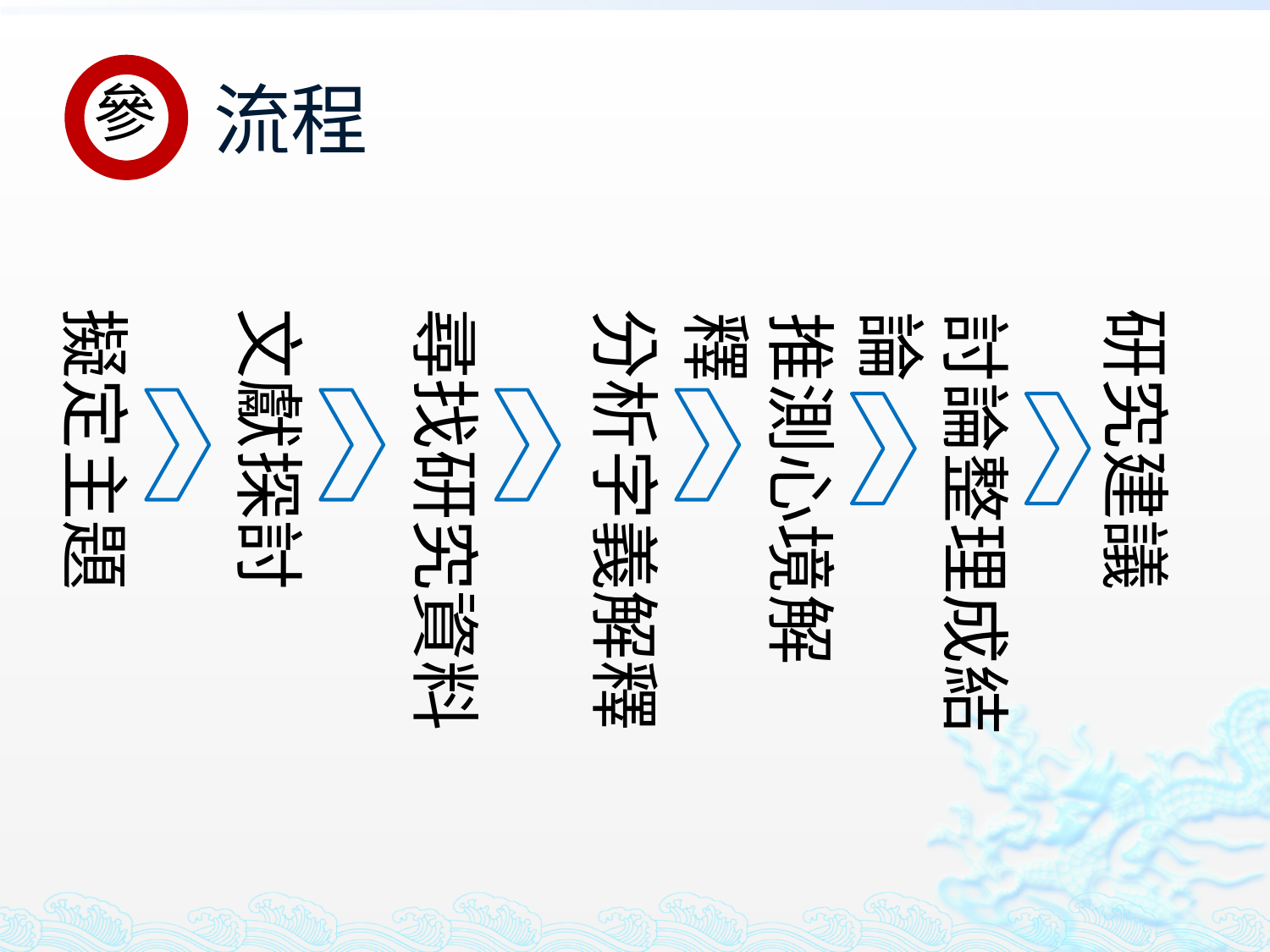

流程

參
擬定主題

文獻探討

尋找研究資料

分析字義解釋

研究建議
推測心境解釋

討論整理成結論